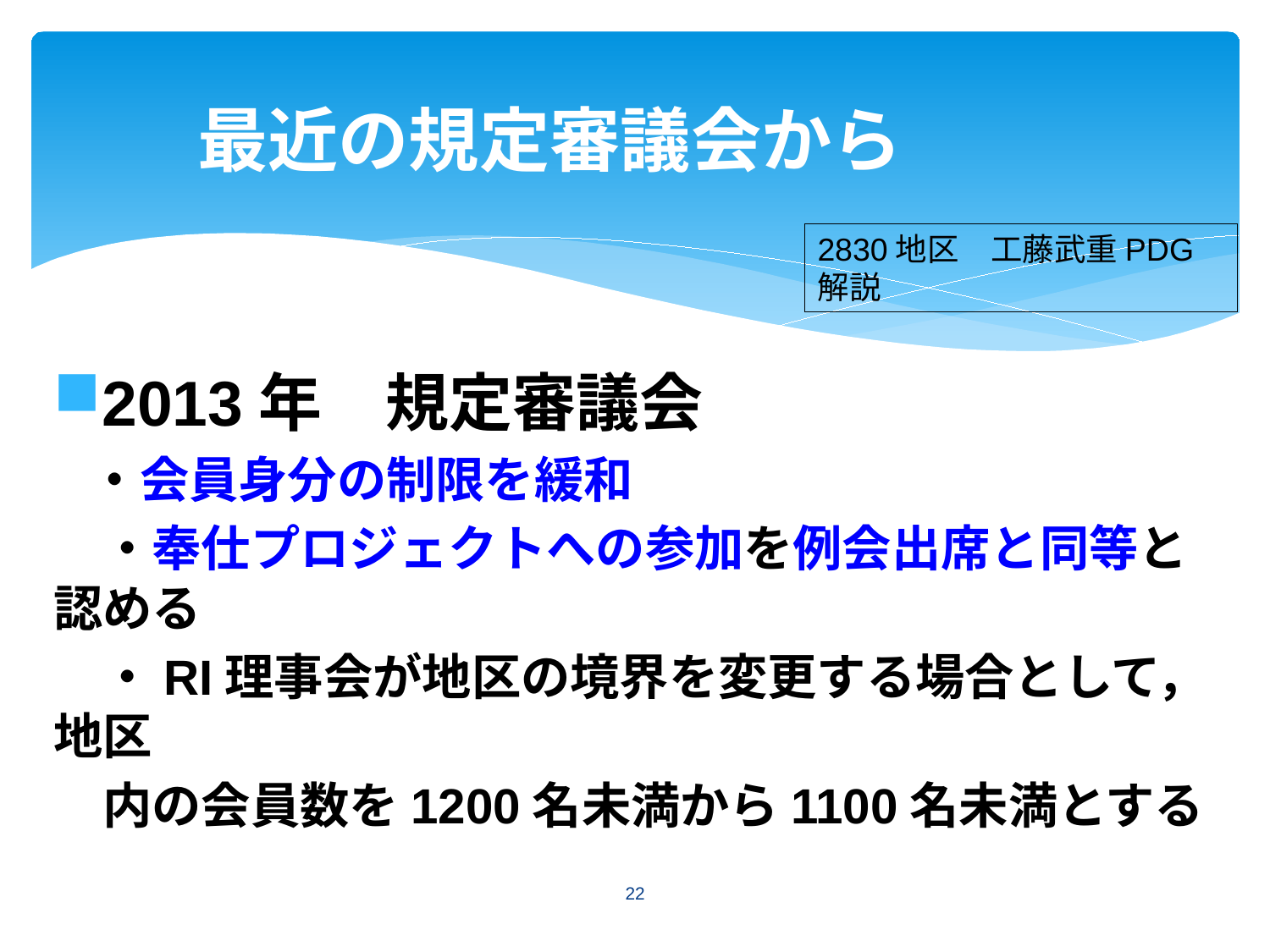

# 最近の規定審議会から
2830地区　工藤武重PDG解説
2013年　規定審議会
　・会員身分の制限を緩和
　・奉仕プロジェクトへの参加を例会出席と同等と認める
　・RI理事会が地区の境界を変更する場合として，地区
　内の会員数を1200名未満から1100名未満とする

22